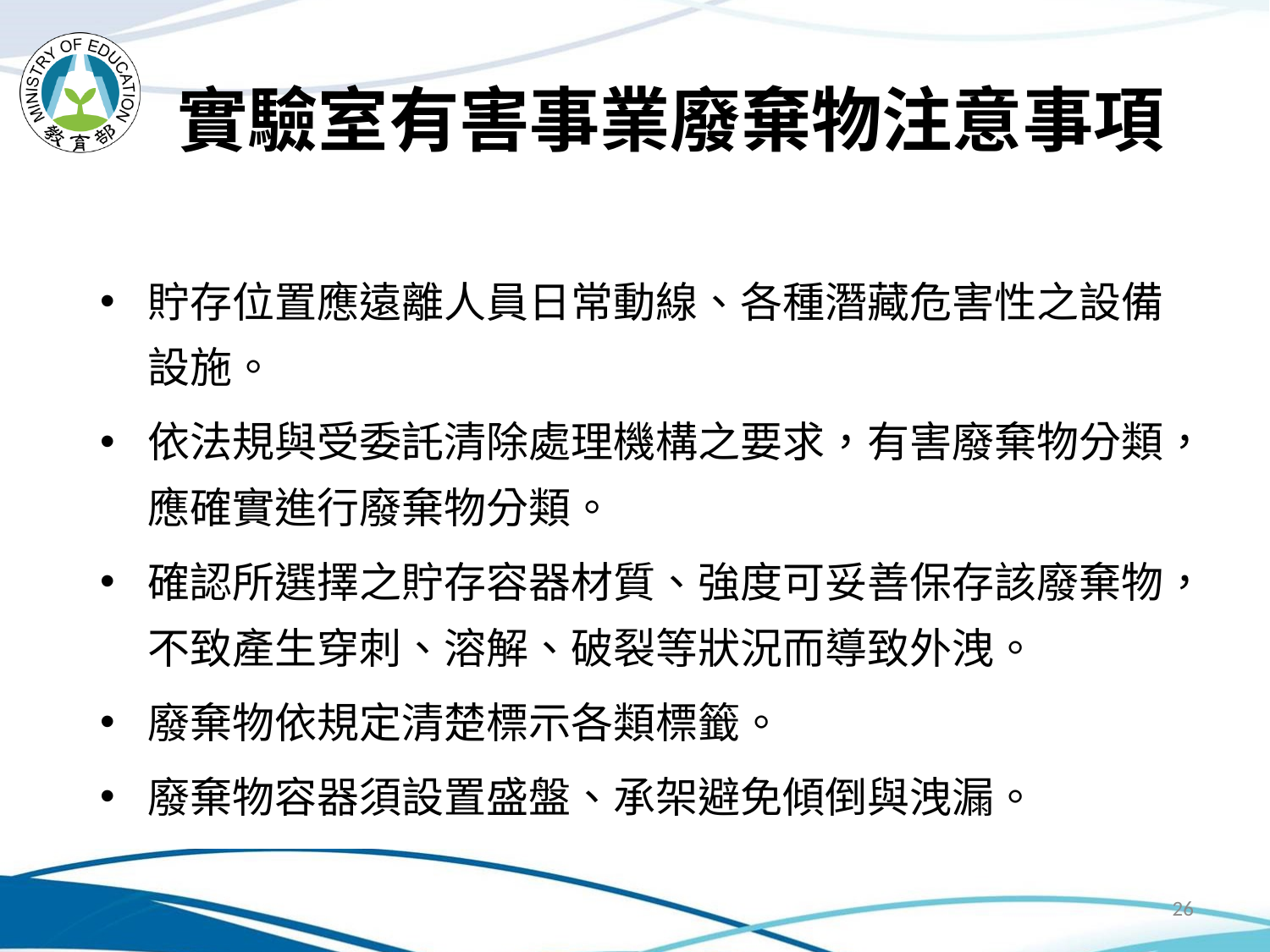

# 實驗室有害事業廢棄物注意事項
貯存位置應遠離人員日常動線、各種潛藏危害性之設備設施。
依法規與受委託清除處理機構之要求，有害廢棄物分類，應確實進行廢棄物分類。
確認所選擇之貯存容器材質、強度可妥善保存該廢棄物，不致產生穿刺、溶解、破裂等狀況而導致外洩。
廢棄物依規定清楚標示各類標籤。
廢棄物容器須設置盛盤、承架避免傾倒與洩漏。

26